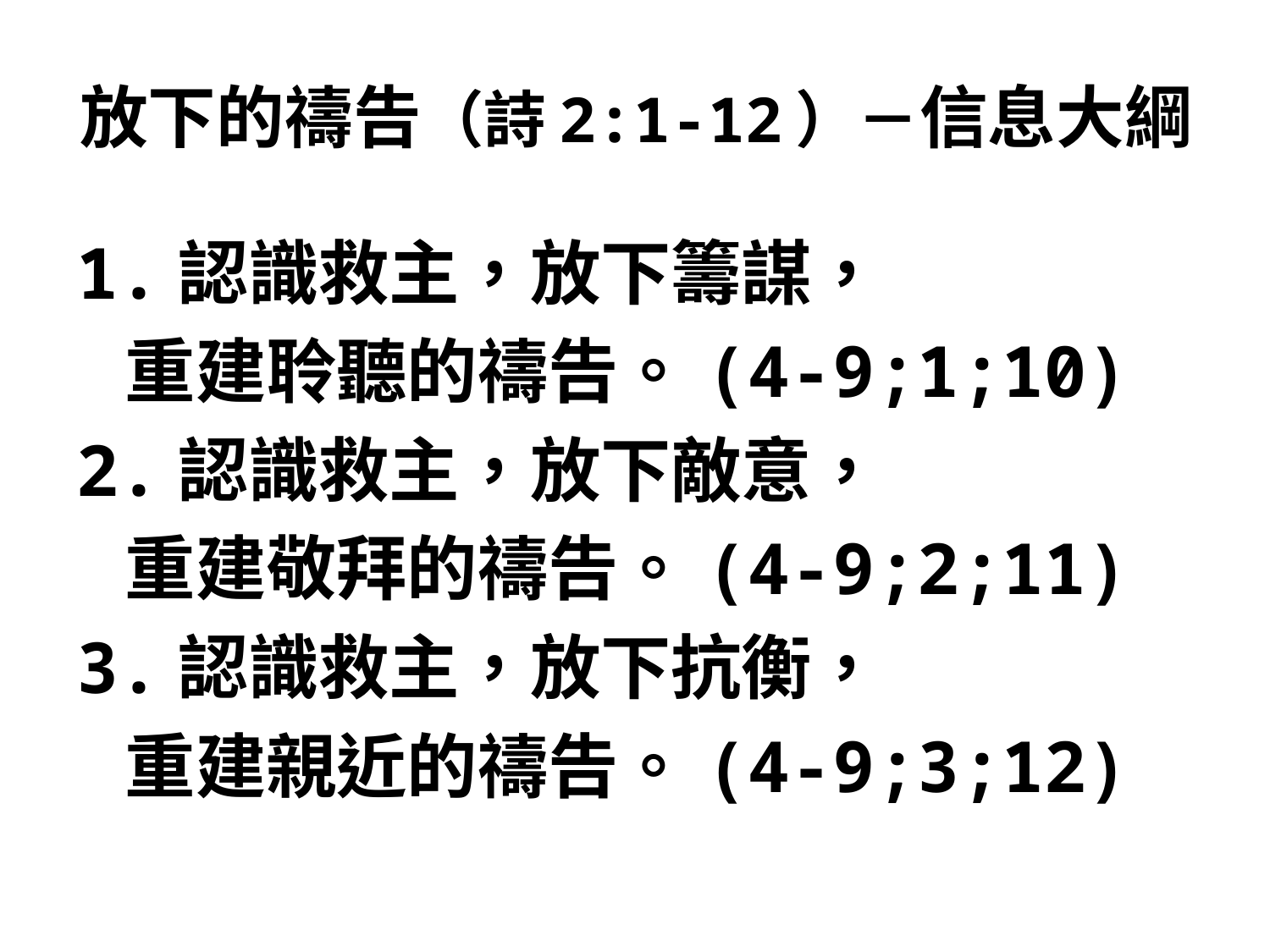

# 放下的禱告（詩2:1-12）－信息大綱
1.認識救主，放下籌謀，
  重建聆聽的禱告。(4-9;1;10)
2.認識救主，放下敵意，
  重建敬拜的禱告。(4-9;2;11)
3.認識救主，放下抗衡，
  重建親近的禱告。(4-9;3;12)